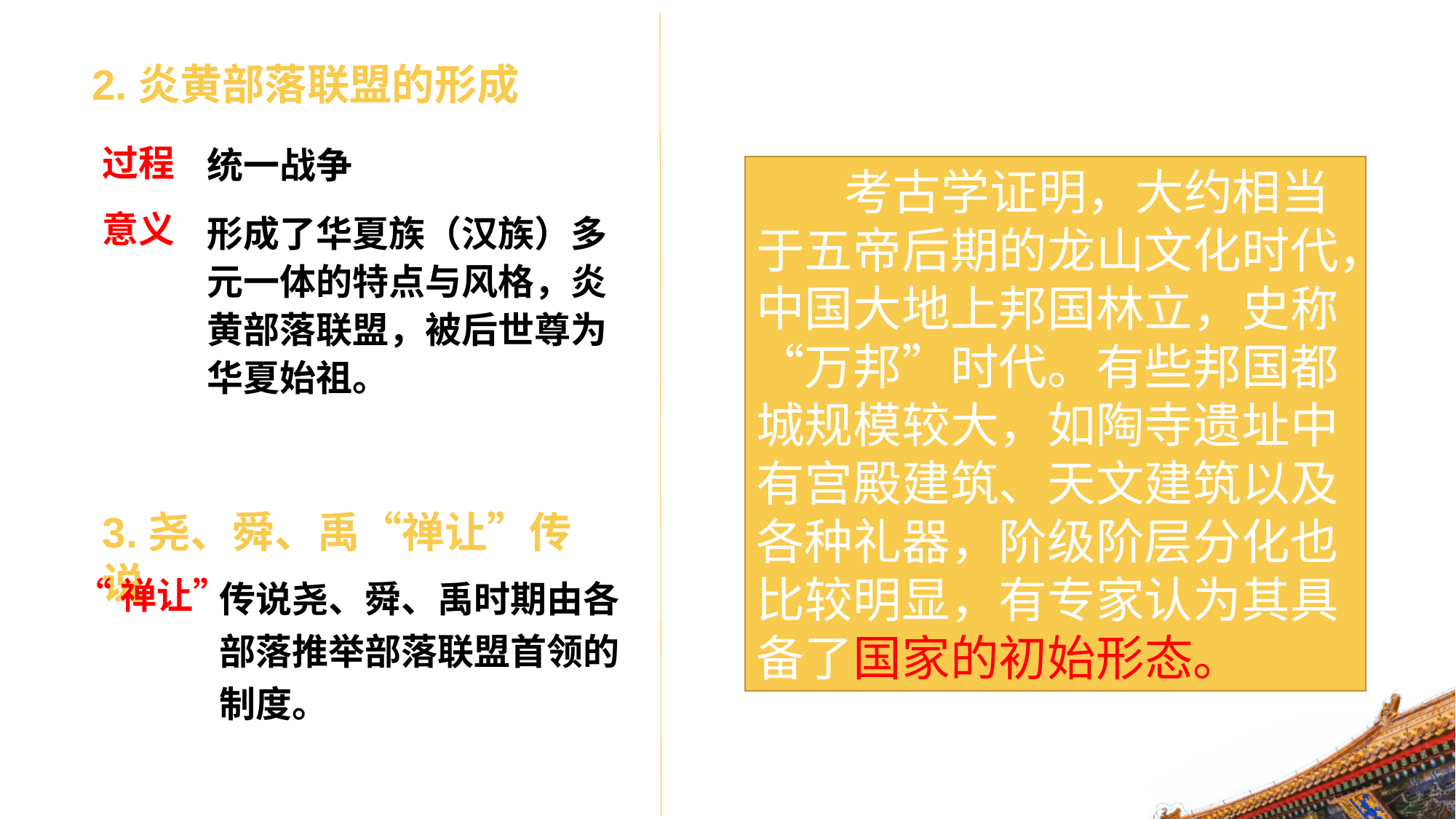

# 2.炎黄部落联盟的形成
统一战争
过程
意义
       考古学证明，大约相当于五帝后期的龙山文化时代，中国大地上邦国林立，史称“万邦”时代。有些邦国都城规模较大，如陶寺遗址中有宫殿建筑、天文建筑以及各种礼器，阶级阶层分化也比较明显，有专家认为其具备了国家的初始形态。
形成了华夏族（汉族）多元一体的特点与风格，炎黄部落联盟，被后世尊为华夏始祖。
3.尧、舜、禹“禅让”传说
传说尧、舜、禹时期由各部落推举部落联盟首领的制度。
“禅让”